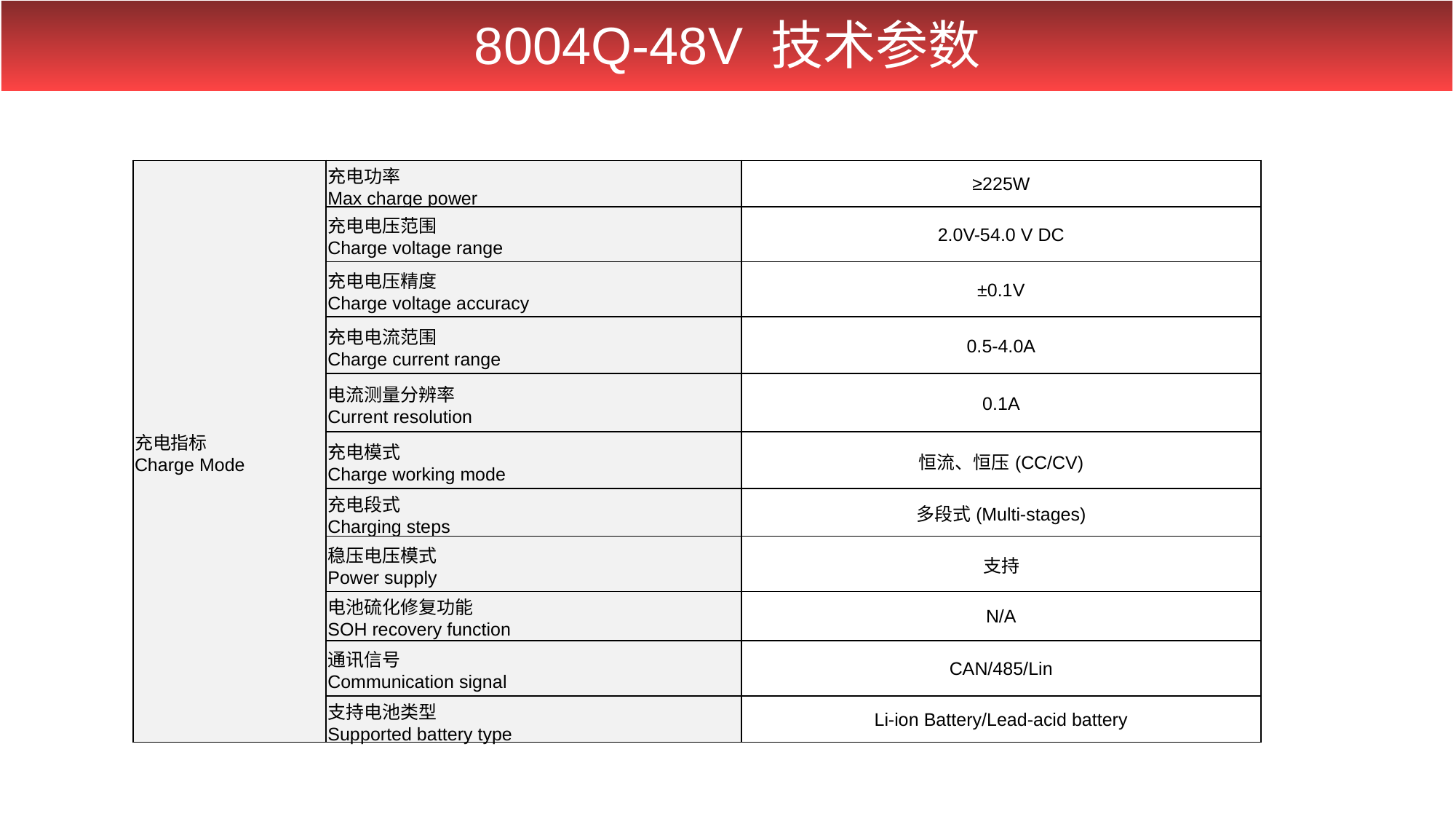

8004Q-48V 技术参数
| 充电指标 Charge Mode | 充电功率 Max charge power | ≥225W |
| --- | --- | --- |
|  | 充电电压范围 Charge voltage range | 2.0V-54.0 V DC |
|  | 充电电压精度 Charge voltage accuracy | ±0.1V |
|  | 充电电流范围 Charge current range | 0.5-4.0A |
|  | 电流测量分辨率 Current resolution | 0.1A |
|  | 充电模式 Charge working mode | 恒流、恒压(CC/CV) |
|  | 充电段式 Charging steps | 多段式(Multi-stages) |
|  | 稳压电压模式 Power supply | 支持 |
|  | 电池硫化修复功能 SOH recovery function | N/A |
|  | 通讯信号 Communication signal | CAN/485/Lin |
|  | 支持电池类型 Supported battery type | Li-ion Battery/Lead-acid battery |